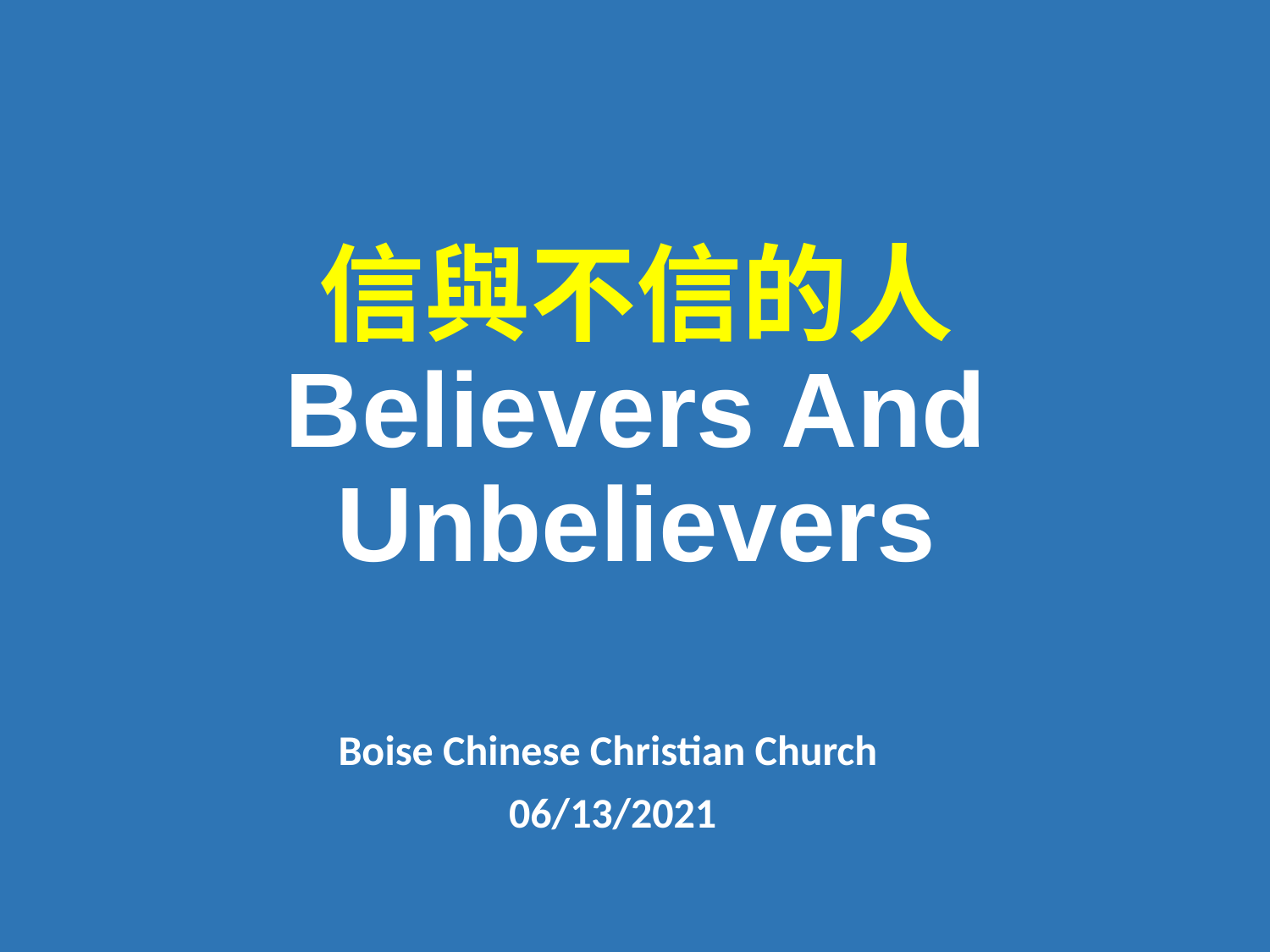

# 信與不信的人 Believers And Unbelievers
Boise Chinese Christian Church
06/13/2021